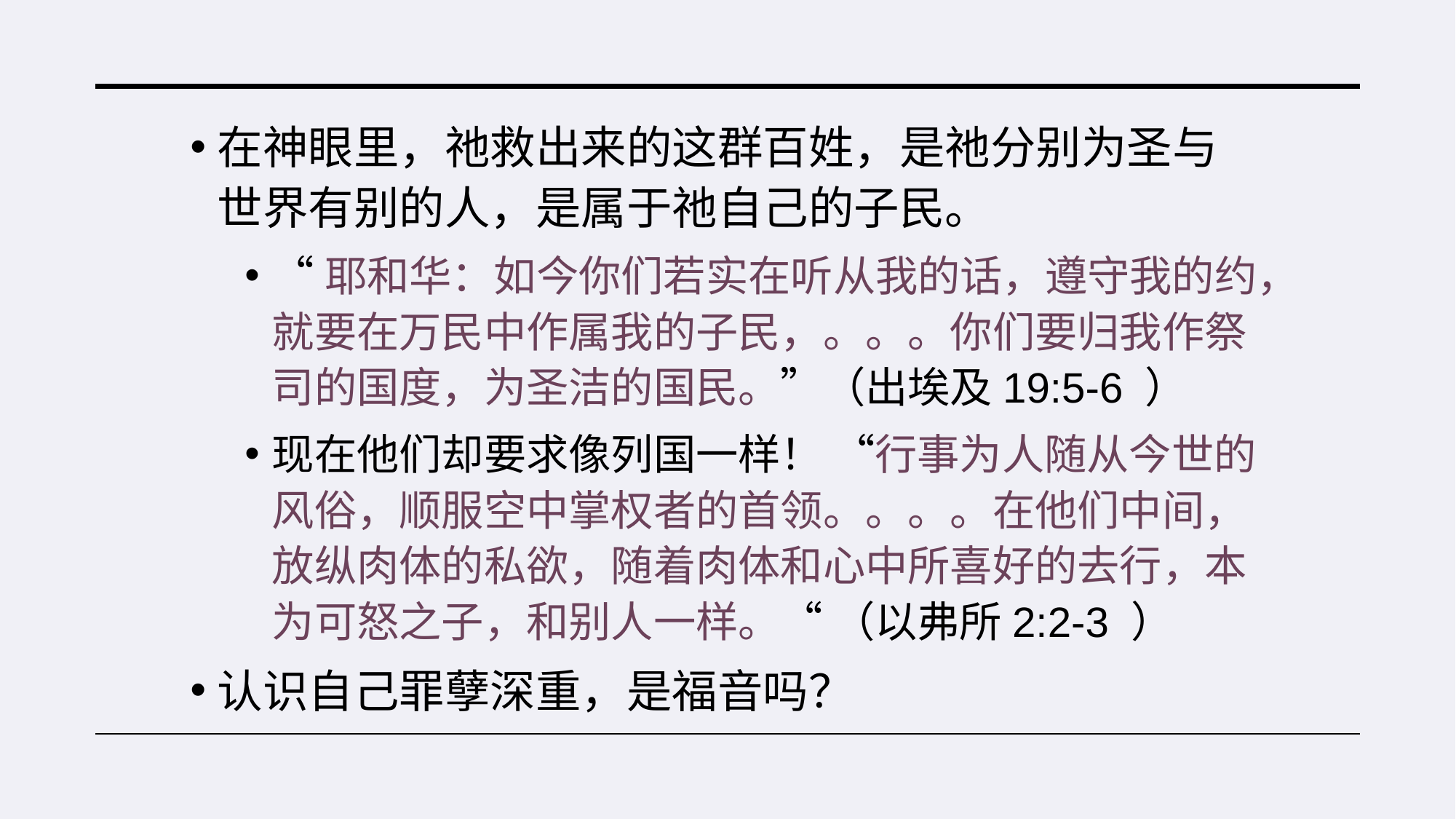

在神眼里，祂救出来的这群百姓，是祂分别为圣与世界有别的人，是属于祂自己的子民。
“耶和华：如今你们若实在听从我的话，遵守我的约，就要在万民中作属我的子民，。。。你们要归我作祭司的国度，为圣洁的国民。”（出埃及19:5-6 ）
现在他们却要求像列国一样！ “行事为人随从今世的风俗，顺服空中掌权者的首领。。。。在他们中间，放纵肉体的私欲，随着肉体和心中所喜好的去行，本为可怒之子，和别人一样。“ （以弗所2:2-3 ）
认识自己罪孽深重，是福音吗？